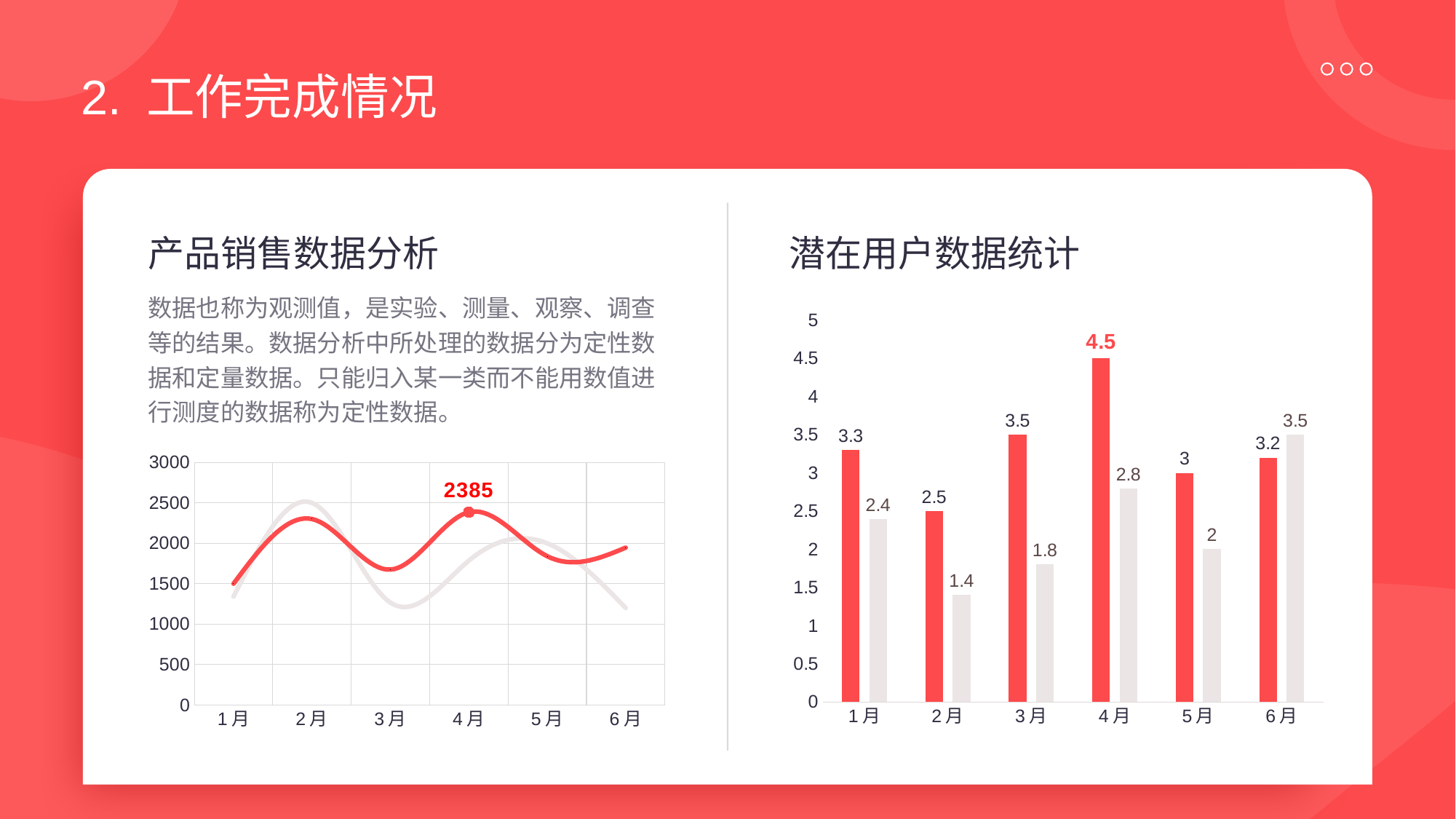

2. 工作完成情况

产品销售数据分析
潜在用户数据统计
数据也称为观测值，是实验、测量、观察、调查等的结果。数据分析中所处理的数据分为定性数据和定量数据。只能归入某一类而不能用数值进行测度的数据称为定性数据。

### Chart

| Category | 系列 1 | 系列 2 |
|---|---|---|
| 1月 | 3.3 | 2.4 |
| 2月 | 2.5 | 1.4 |
| 3月 | 3.5 | 1.8 |
| 4月 | 4.5 | 2.8 |
| 5月 | 3.0 | 2.0 |
| 6月 | 3.2 | 3.5 |

### Chart

| Category | 系列 1 | 系列 2 |
|---|---|---|
| 1月 | 1340.0 | 1500.0 |
| 2月 | 2500.0 | 2300.0 |
| 3月 | 1266.0 | 1675.0 |
| 4月 | 1785.0 | 2385.0 |
| 5月 | 2000.0 | 1840.0 |
| 6月 | 1200.0 | 1946.0 |